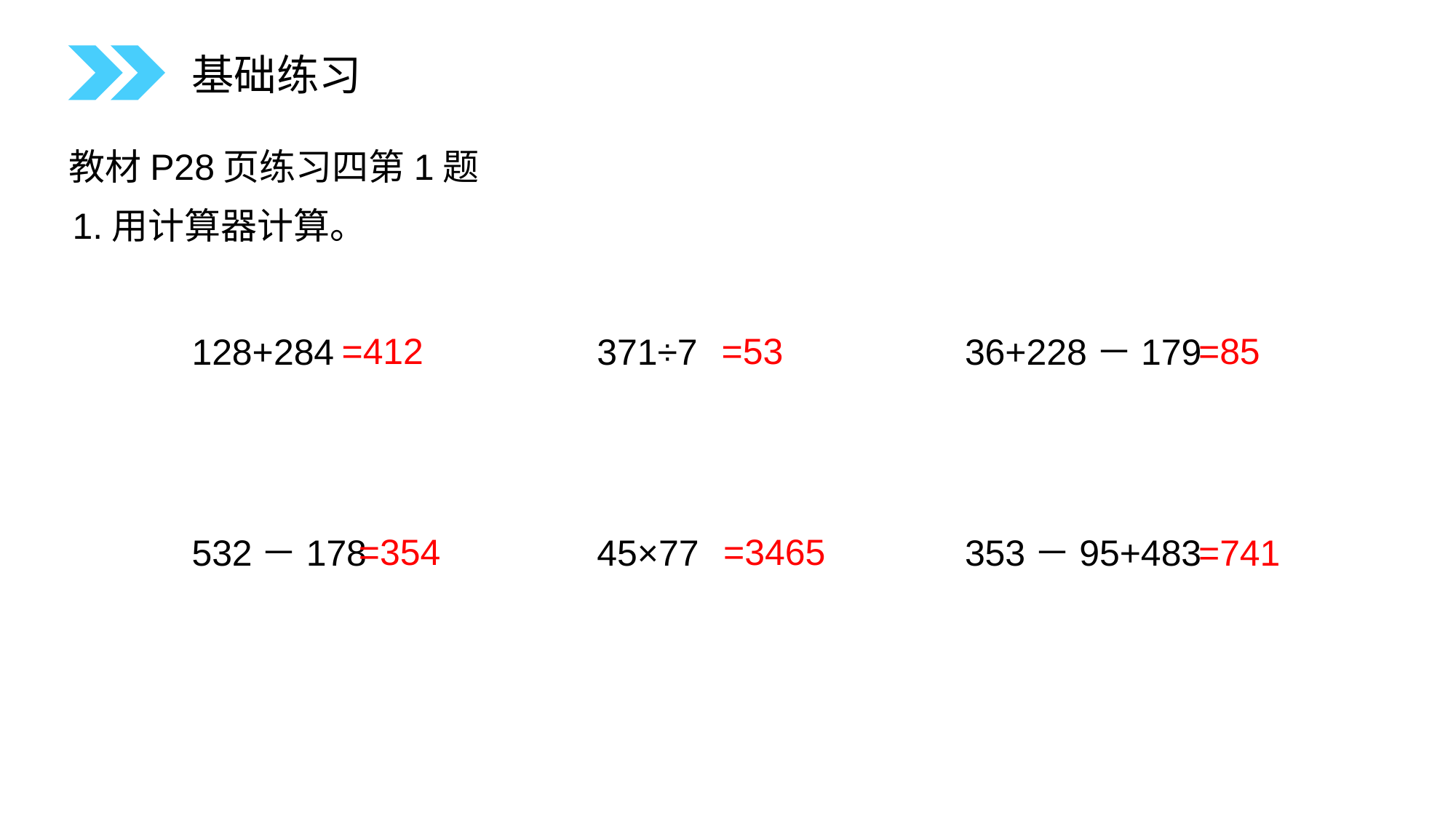

基础练习
教材P28页练习四第1题
1.用计算器计算。
=53
=85
=412
128+284
371÷7
36+228－179
=354
=3465
353－95+483
=741
532－178
45×77